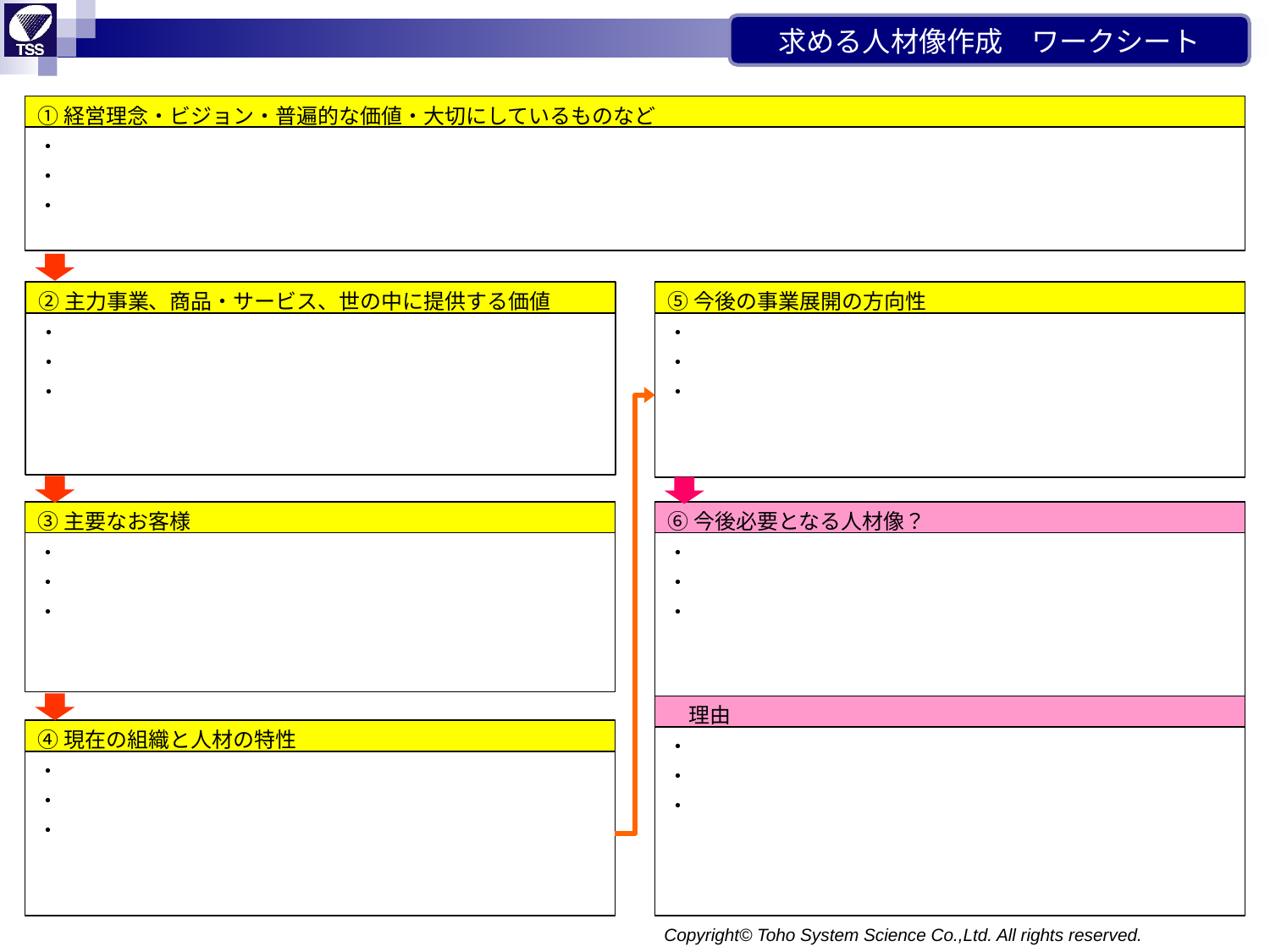

求める人材像作成　ワークシート
①経営理念・ビジョン・普遍的な価値・大切にしているものなど
・
・
・

②主力事業、商品・サービス、世の中に提供する価値
⑤今後の事業展開の方向性
・
・
・

・
・
・

③主要なお客様
⑥今後必要となる人材像？
・
・
・

・
・
・

　理由
④現在の組織と人材の特性
・
・
・

・
・
・